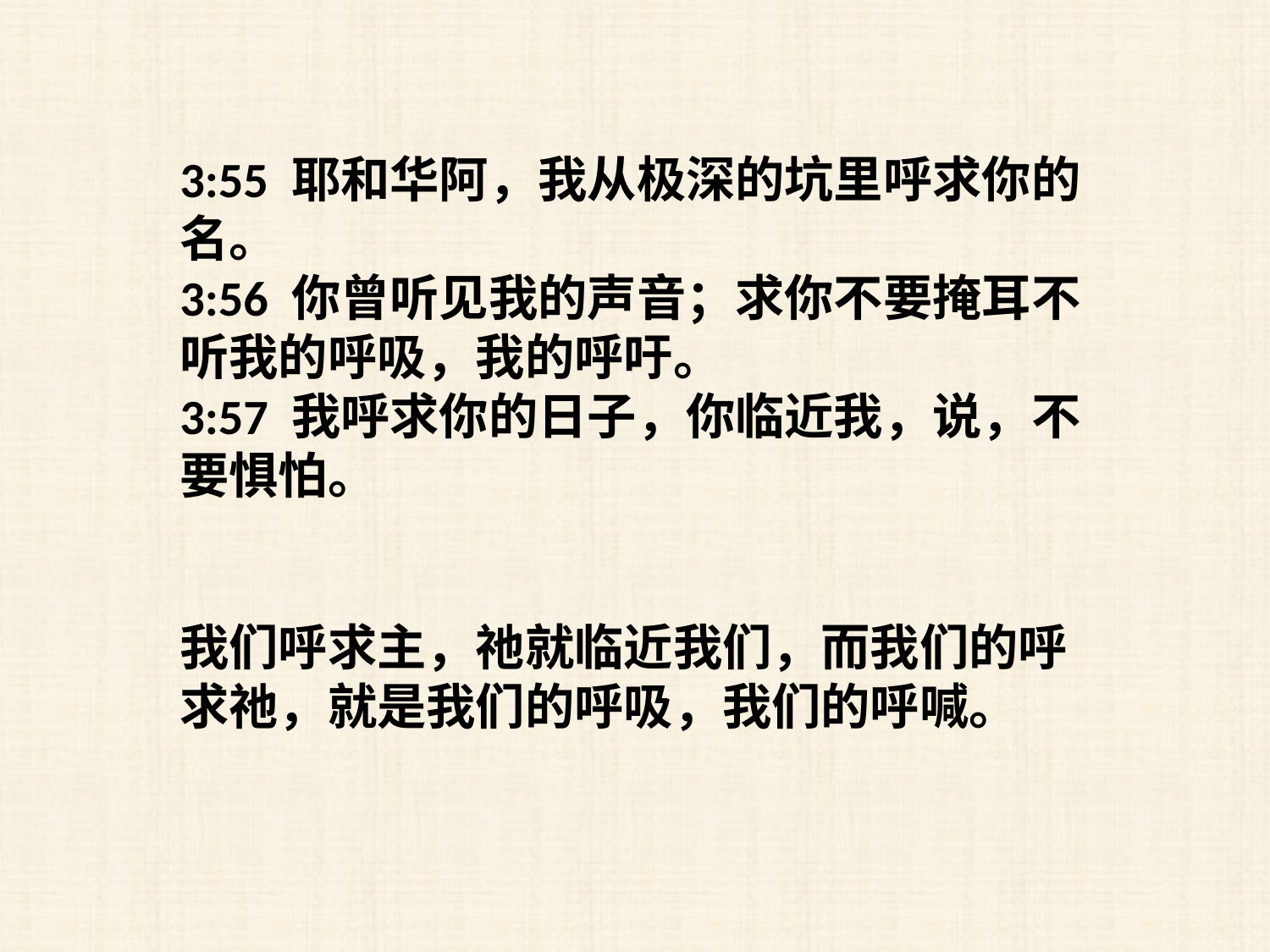

3:55 耶和华阿，我从极深的坑里呼求你的名。
3:56 你曾听见我的声音；求你不要掩耳不听我的呼吸，我的呼吁。
3:57 我呼求你的日子，你临近我，说，不要惧怕。
我们呼求主，祂就临近我们，而我们的呼求祂，就是我们的呼吸，我们的呼喊。